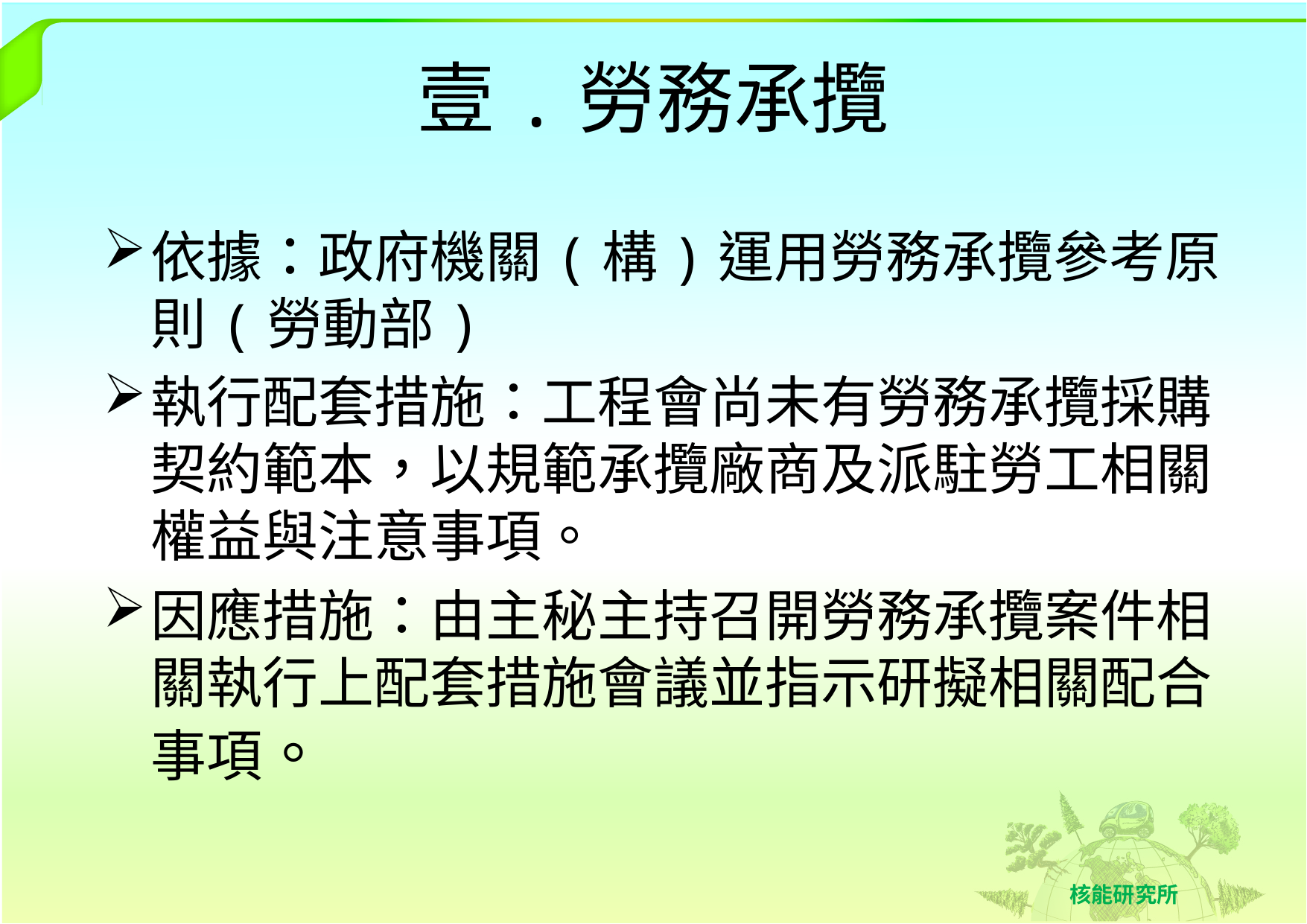

# 壹.勞務承攬
依據：政府機關(構)運用勞務承攬參考原則(勞動部)
執行配套措施：工程會尚未有勞務承攬採購契約範本，以規範承攬廠商及派駐勞工相關權益與注意事項。
因應措施：由主秘主持召開勞務承攬案件相關執行上配套措施會議並指示研擬相關配合事項。